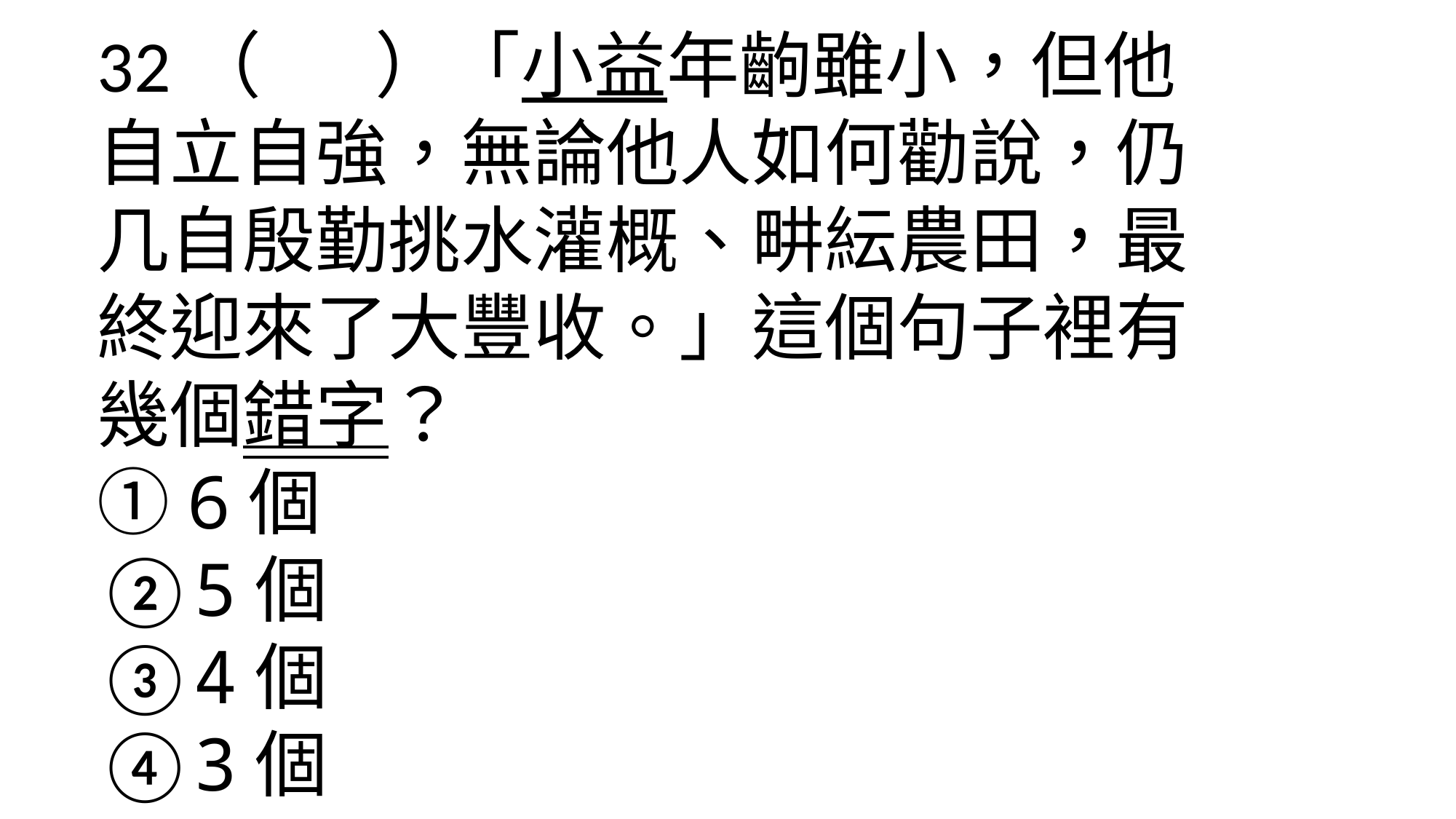

32（       ）「小益年齣雖小，但他自立自強，無論他人如何勸說，仍几自殷勤挑水灌概、畊紜農田，最終迎來了大豐收。」這個句子裡有幾個錯字？　
①6個
②5個
③4個
④3個